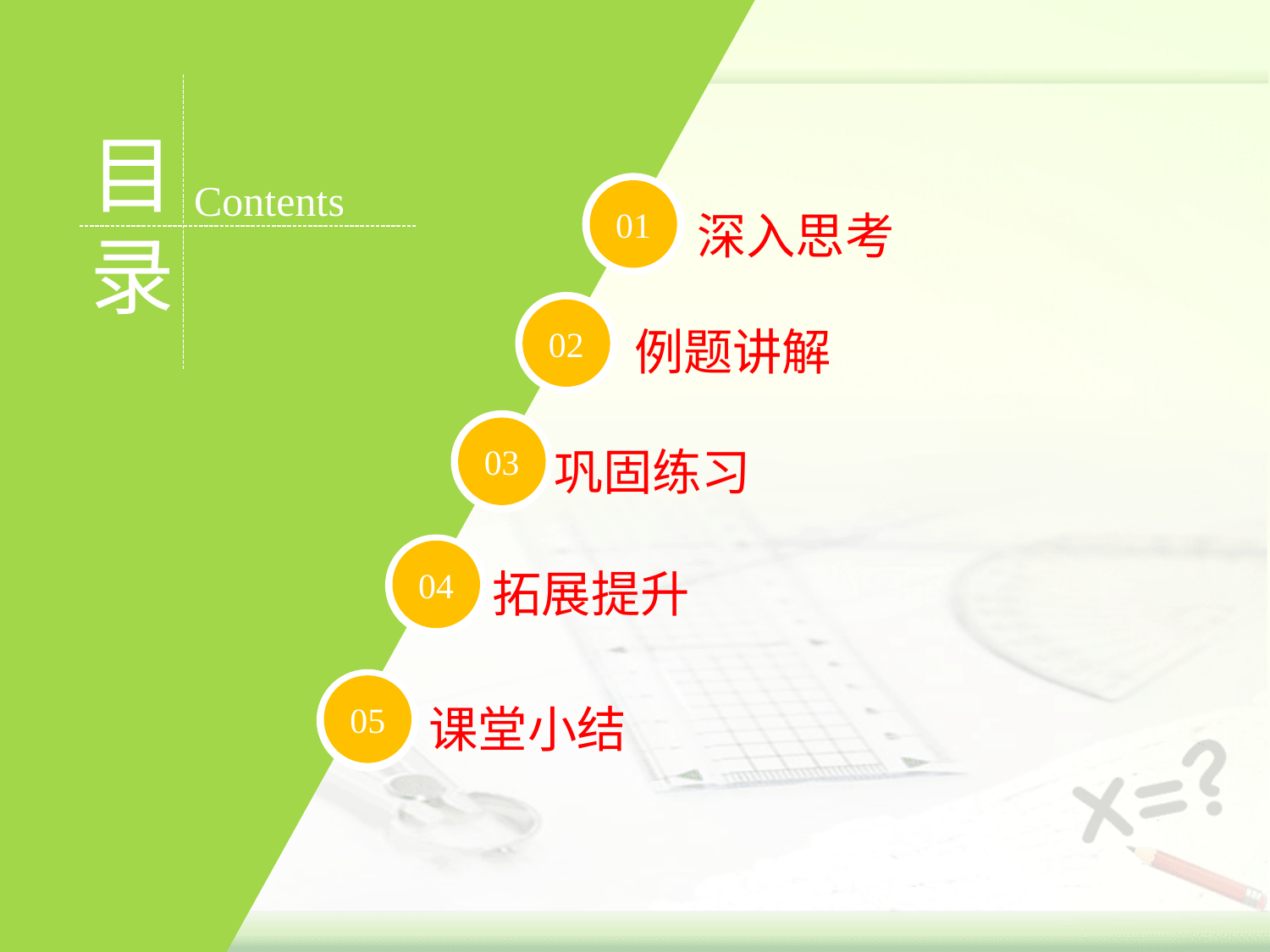

目录
Contents

01
深入思考

02
例题讲解

03
巩固练习

04
拓展提升

05
课堂小结